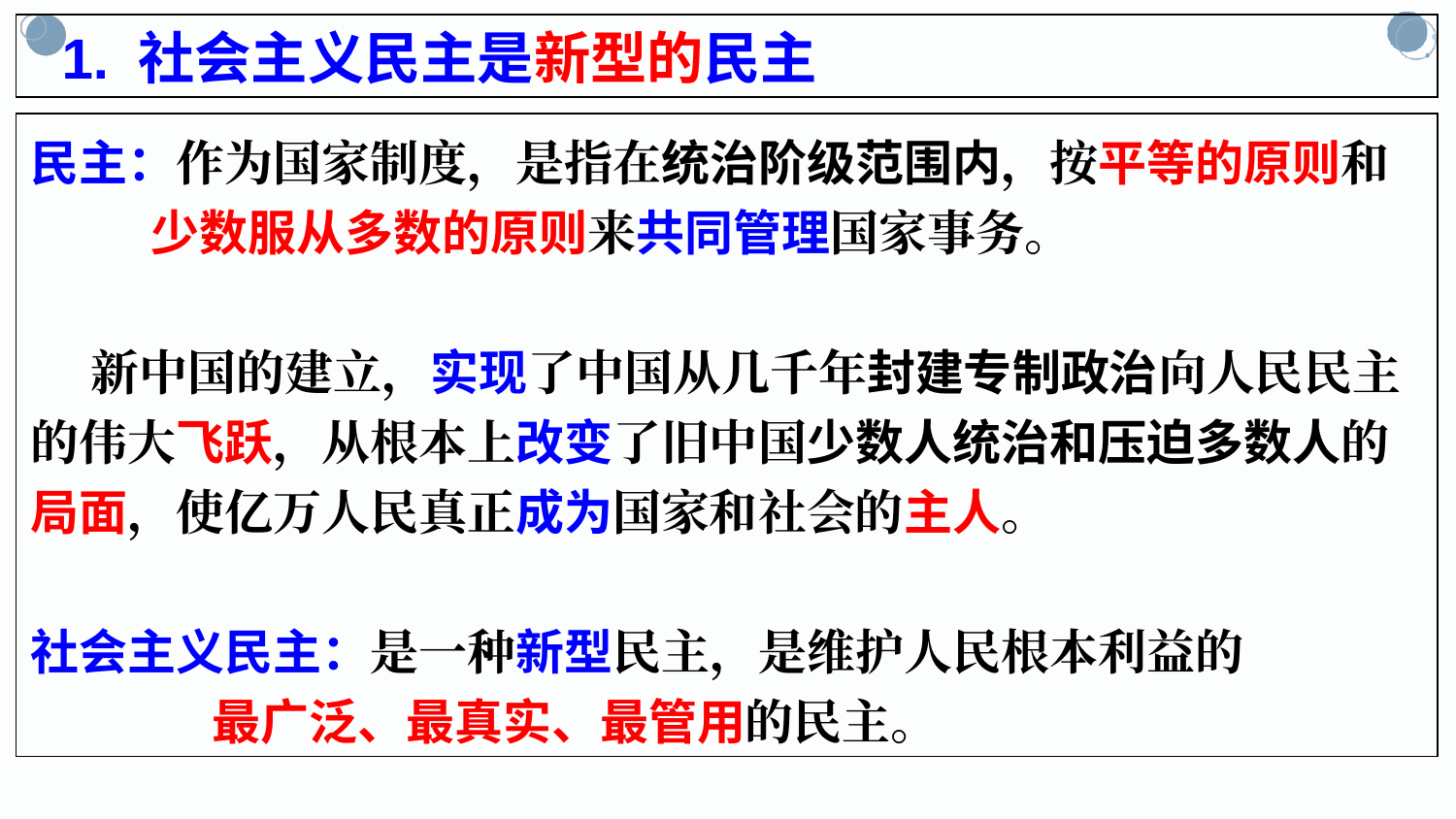

1. 社会主义民主是新型的民主
民主：作为国家制度，是指在统治阶级范围内，按平等的原则和
          少数服从多数的原则来共同管理国家事务。

    新中国的建立，实现了中国从几千年封建专制政治向人民民主的伟大飞跃，从根本上改变了旧中国少数人统治和压迫多数人的局面，使亿万人民真正成为国家和社会的主人。

社会主义民主：是一种新型民主，是维护人民根本利益的
              最广泛、最真实、最管用的民主。